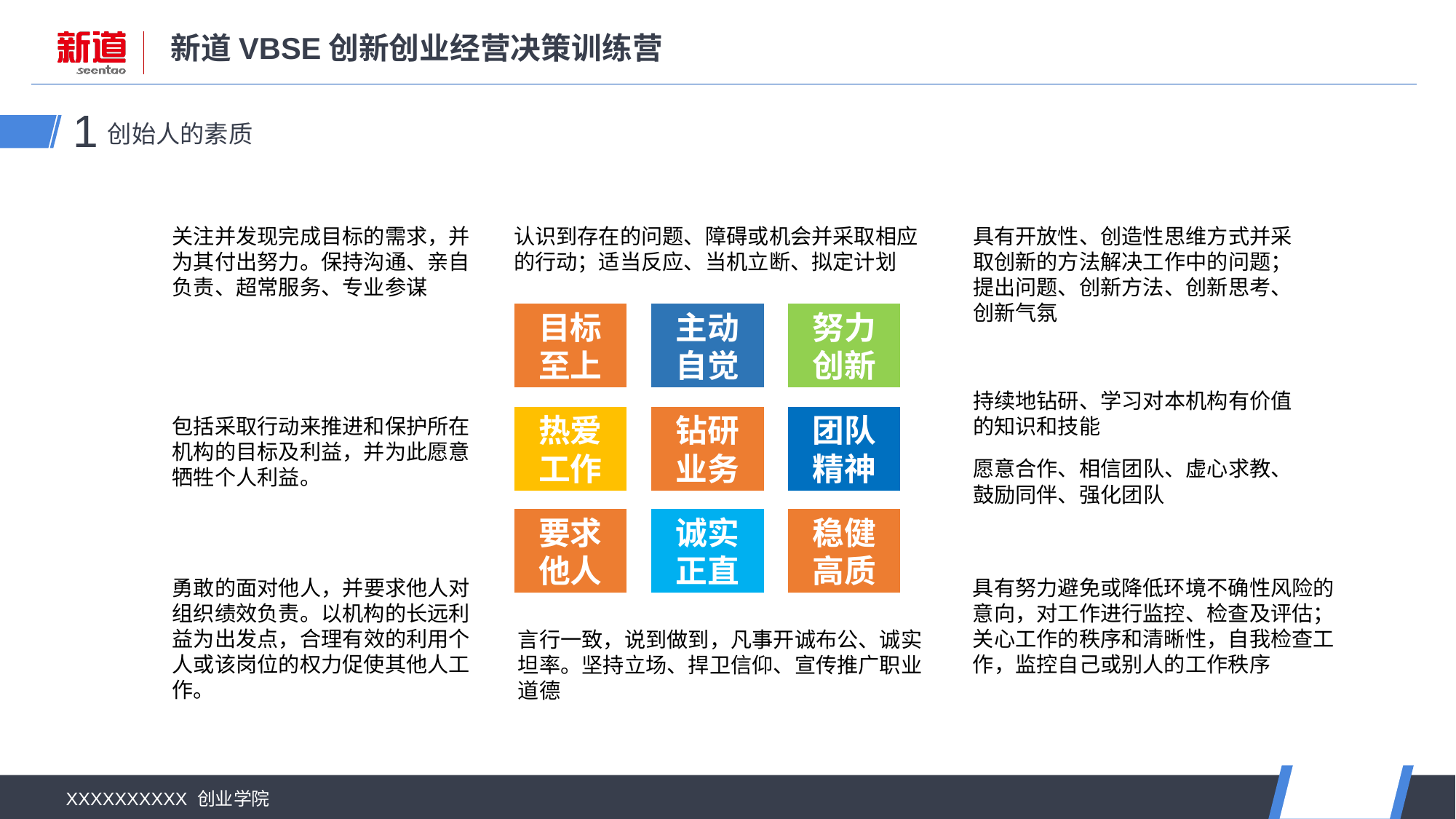

创始人的素质
1
关注并发现完成目标的需求，并为其付出努力。保持沟通、亲自负责、超常服务、专业参谋
认识到存在的问题、障碍或机会并采取相应的行动；适当反应、当机立断、拟定计划
具有开放性、创造性思维方式并采取创新的方法解决工作中的问题；提出问题、创新方法、创新思考、创新气氛
目标至上
主动自觉
努力创新
持续地钻研、学习对本机构有价值的知识和技能
包括采取行动来推进和保护所在机构的目标及利益，并为此愿意牺牲个人利益。
热爱工作
钻研业务
团队精神
愿意合作、相信团队、虚心求教、鼓励同伴、强化团队
要求他人
诚实正直
稳健高质
勇敢的面对他人，并要求他人对组织绩效负责。以机构的长远利益为出发点，合理有效的利用个人或该岗位的权力促使其他人工作。
具有努力避免或降低环境不确性风险的意向，对工作进行监控、检查及评估；关心工作的秩序和清晰性，自我检查工作，监控自己或别人的工作秩序
言行一致，说到做到，凡事开诚布公、诚实坦率。坚持立场、捍卫信仰、宣传推广职业道德
7